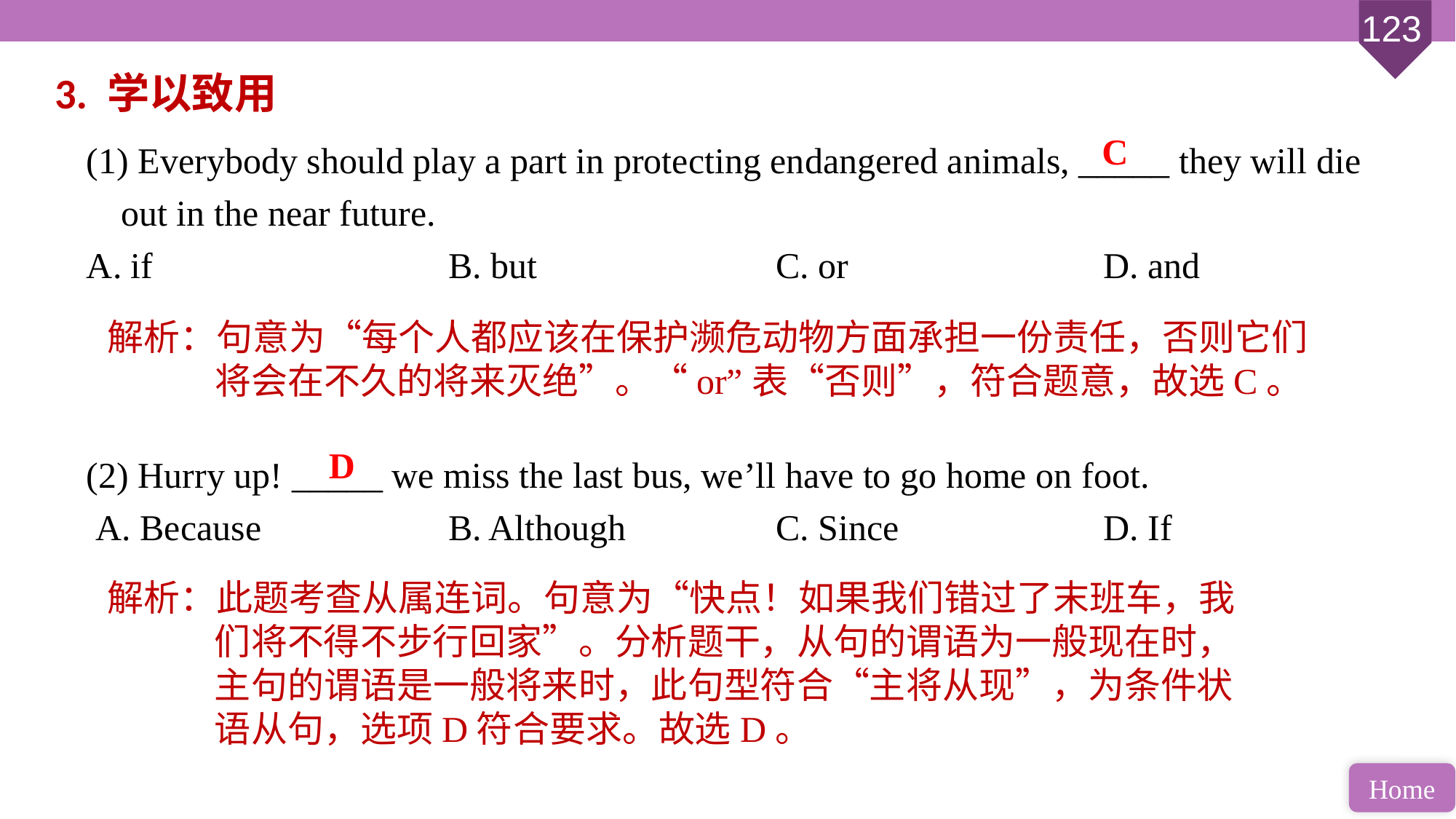

3. 学以致用
(1) Everybody should play a part in protecting endangered animals, _____ they will die out in the near future.
A. if 			B. but 			C. or 			D. and

(2) Hurry up! _____ we miss the last bus, we’ll have to go home on foot.
 A. Because 		B. Although 		C. Since 		D. If
C
解析：句意为“每个人都应该在保护濒危动物方面承担一份责任，否则它们将会在不久的将来灭绝”。“or”表“否则”，符合题意，故选C。
D
解析：此题考查从属连词。句意为“快点！如果我们错过了末班车，我们将不得不步行回家”。分析题干，从句的谓语为一般现在时，主句的谓语是一般将来时，此句型符合“主将从现”，为条件状语从句，选项D符合要求。故选D。